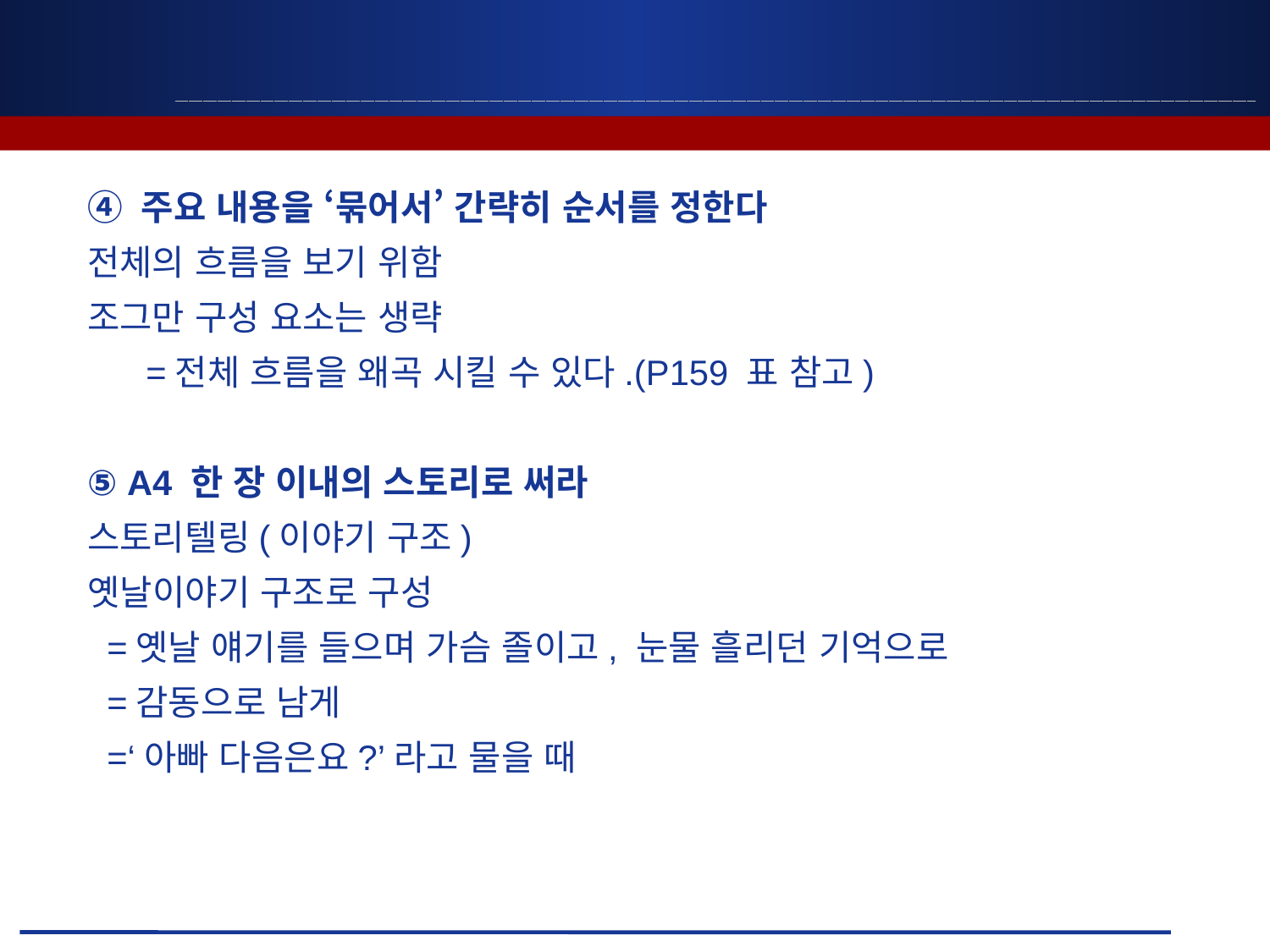

④ 주요 내용을 ‘묶어서’ 간략히 순서를 정한다
전체의 흐름을 보기 위함
조그만 구성 요소는 생략
      =전체 흐름을 왜곡 시킬 수 있다.(P159 표 참고)

⑤ A4 한 장 이내의 스토리로 써라
스토리텔링(이야기 구조)
옛날이야기 구조로 구성
  =옛날 얘기를 들으며 가슴 졸이고, 눈물 흘리던 기억으로
  =감동으로 남게
  =‘아빠 다음은요?’라고 물을 때